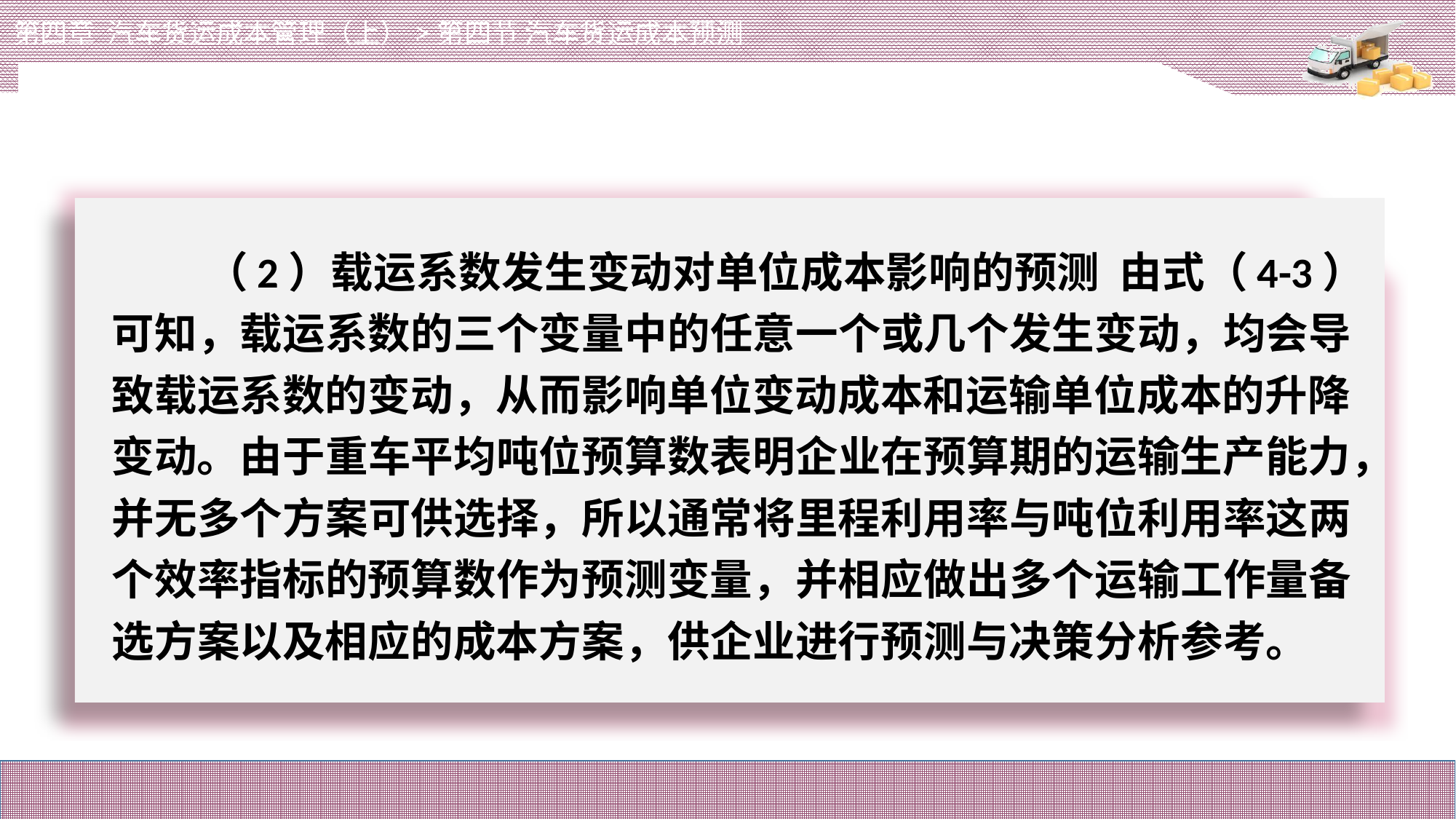

第四章  汽车货运成本管理（上）>第四节 汽车货运成本预测
# （2）载运系数发生变动对单位成本影响的预测  由式（4-3）可知，载运系数的三个变量中的任意一个或几个发生变动，均会导致载运系数的变动，从而影响单位变动成本和运输单位成本的升降变动。由于重车平均吨位预算数表明企业在预算期的运输生产能力，并无多个方案可供选择，所以通常将里程利用率与吨位利用率这两个效率指标的预算数作为预测变量，并相应做出多个运输工作量备选方案以及相应的成本方案，供企业进行预测与决策分析参考。